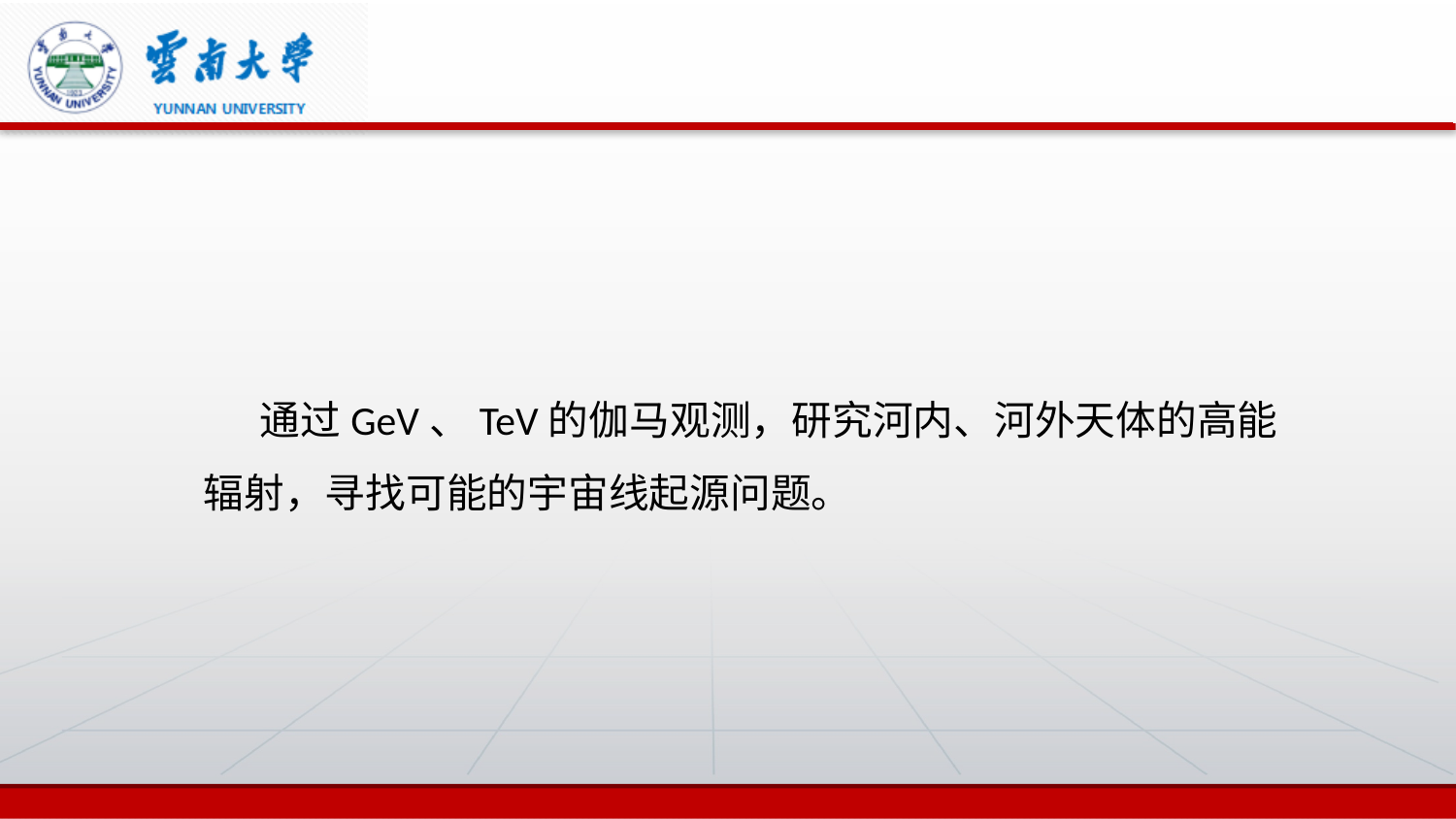

通过GeV、TeV的伽马观测，研究河内、河外天体的高能辐射，寻找可能的宇宙线起源问题。